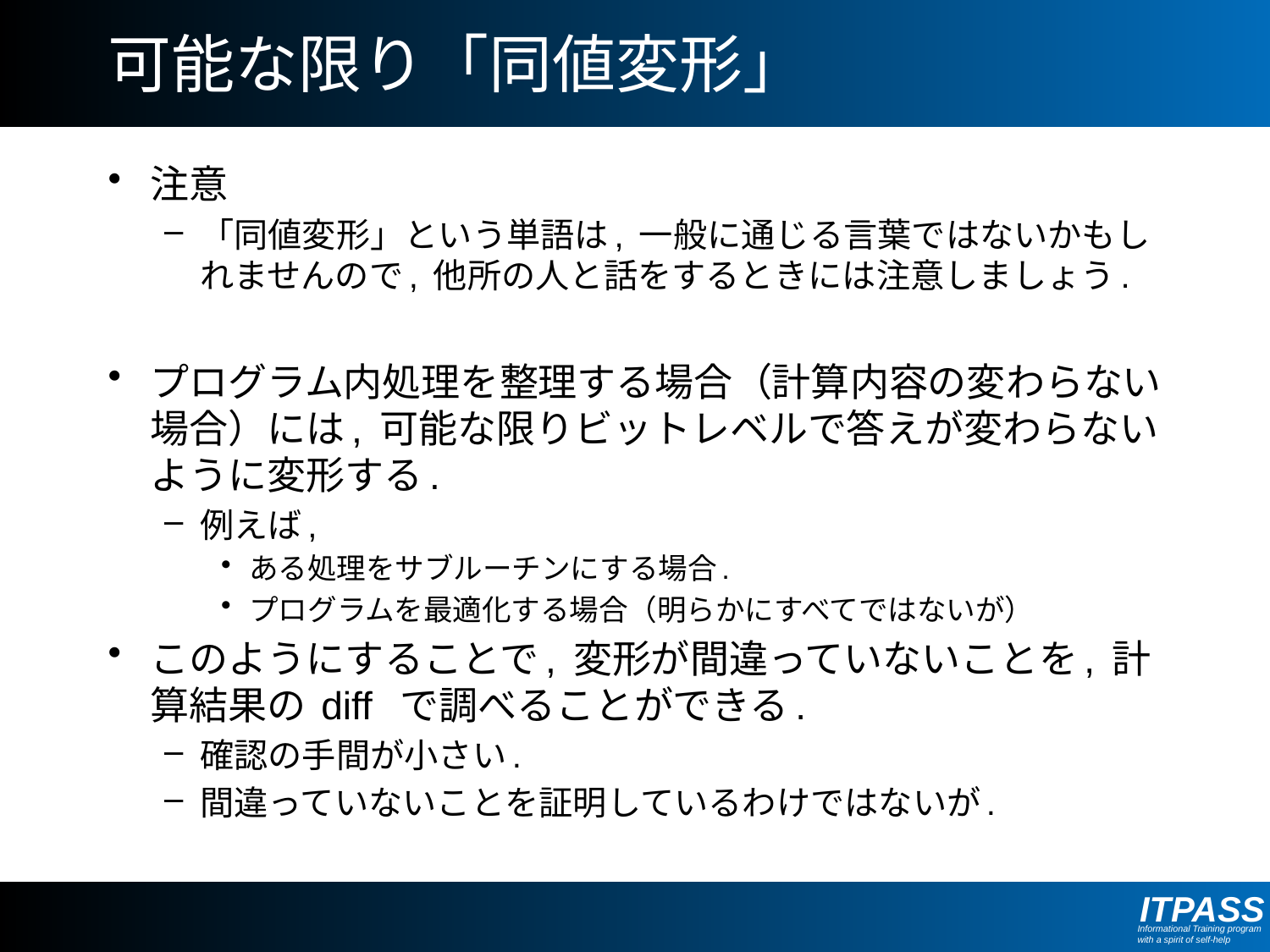

# 可能な限り「同値変形」
注意
「同値変形」という単語は, 一般に通じる言葉ではないかもしれませんので, 他所の人と話をするときには注意しましょう.

プログラム内処理を整理する場合（計算内容の変わらない場合）には, 可能な限りビットレベルで答えが変わらないように変形する.
例えば,
ある処理をサブルーチンにする場合.
プログラムを最適化する場合（明らかにすべてではないが）
このようにすることで, 変形が間違っていないことを, 計算結果の diff  で調べることができる.
確認の手間が小さい.
間違っていないことを証明しているわけではないが.